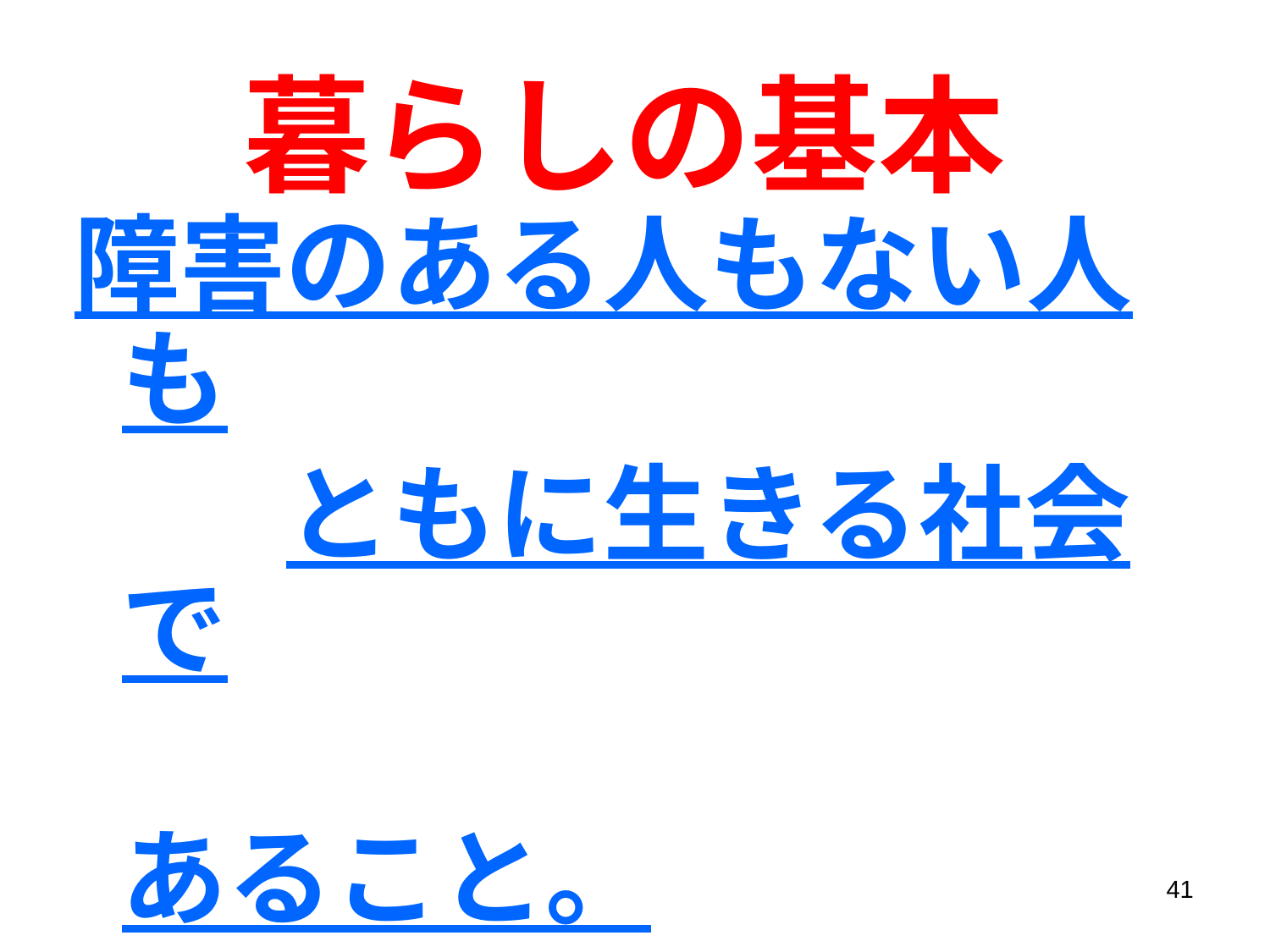

# 暮らしの基本
障害のある人もない人も
　　ともに生きる社会で
　　　　　　　　　　あること。
すなわち、
「地域で暮らす」ということ
41